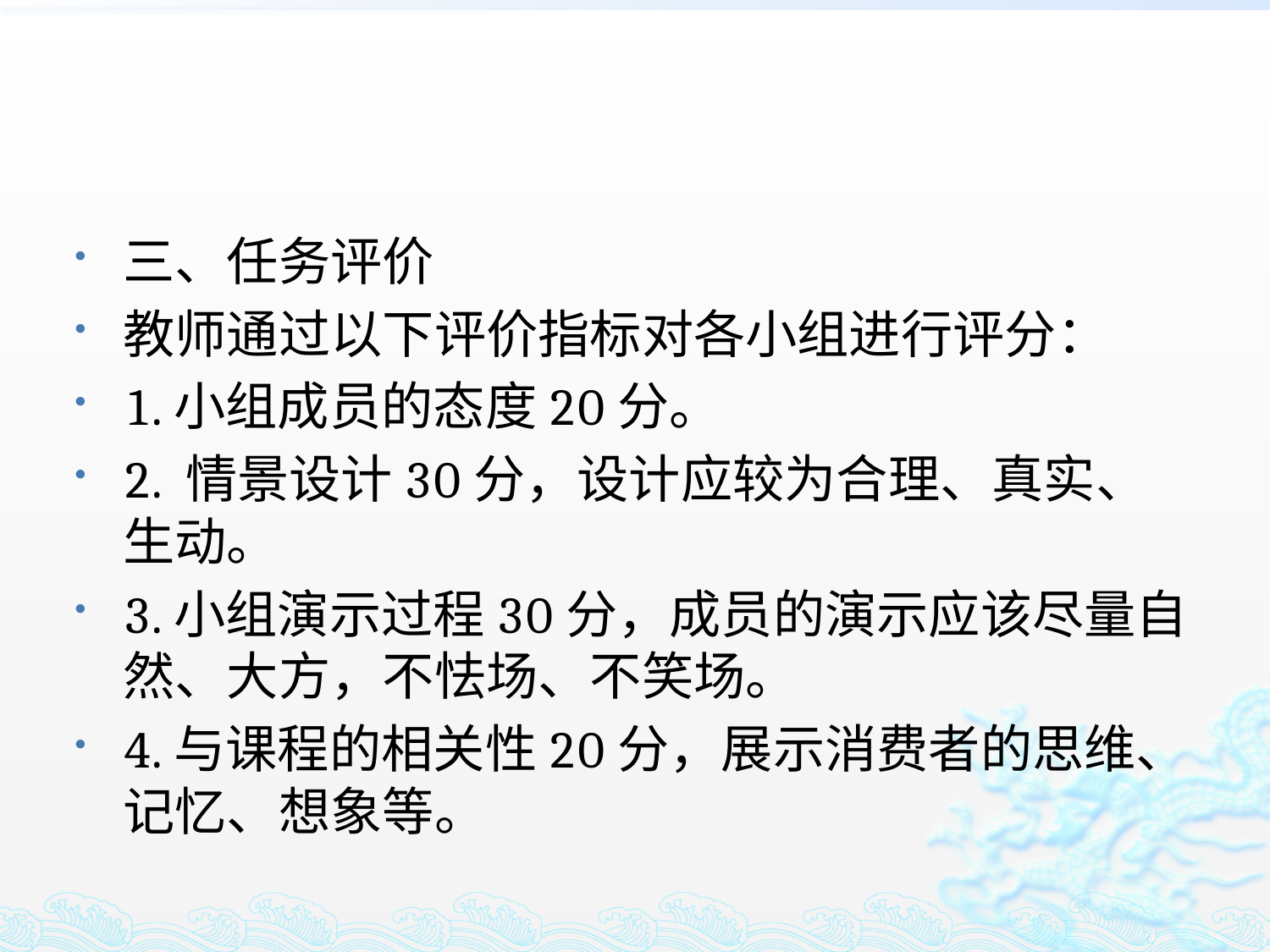

#
三、任务评价
教师通过以下评价指标对各小组进行评分：
1.小组成员的态度20分。
2. 情景设计30分，设计应较为合理、真实、生动。
3.小组演示过程30分，成员的演示应该尽量自然、大方，不怯场、不笑场。
4.与课程的相关性20分，展示消费者的思维、记忆、想象等。